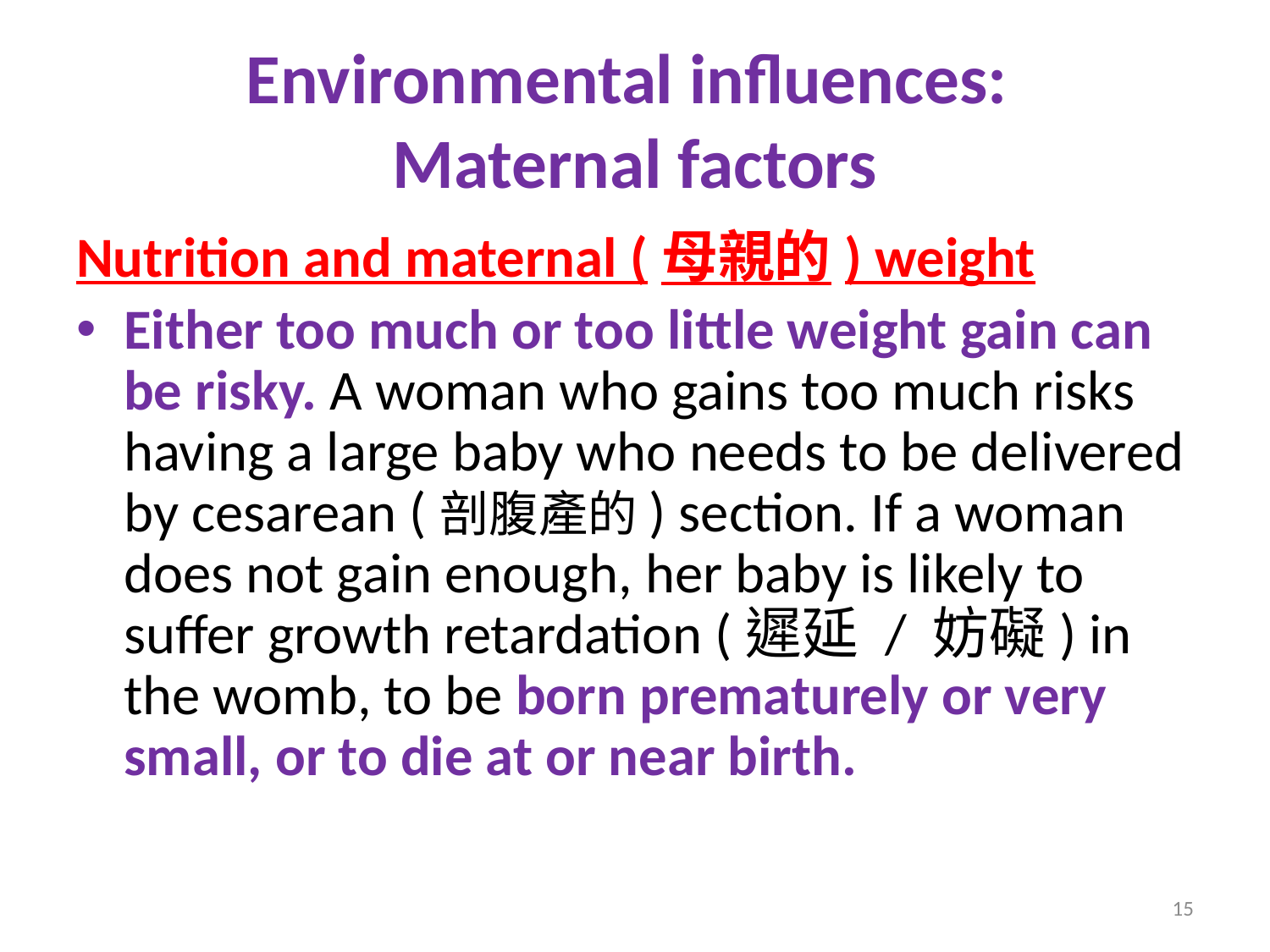

# Environmental influences: Maternal factors
Nutrition and maternal (母親的) weight
Either too much or too little weight gain can be risky. A woman who gains too much risks having a large baby who needs to be delivered by cesarean (剖腹產的) section. If a woman does not gain enough, her baby is likely to suffer growth retardation (遲延 / 妨礙) in the womb, to be born prematurely or very small, or to die at or near birth.
15